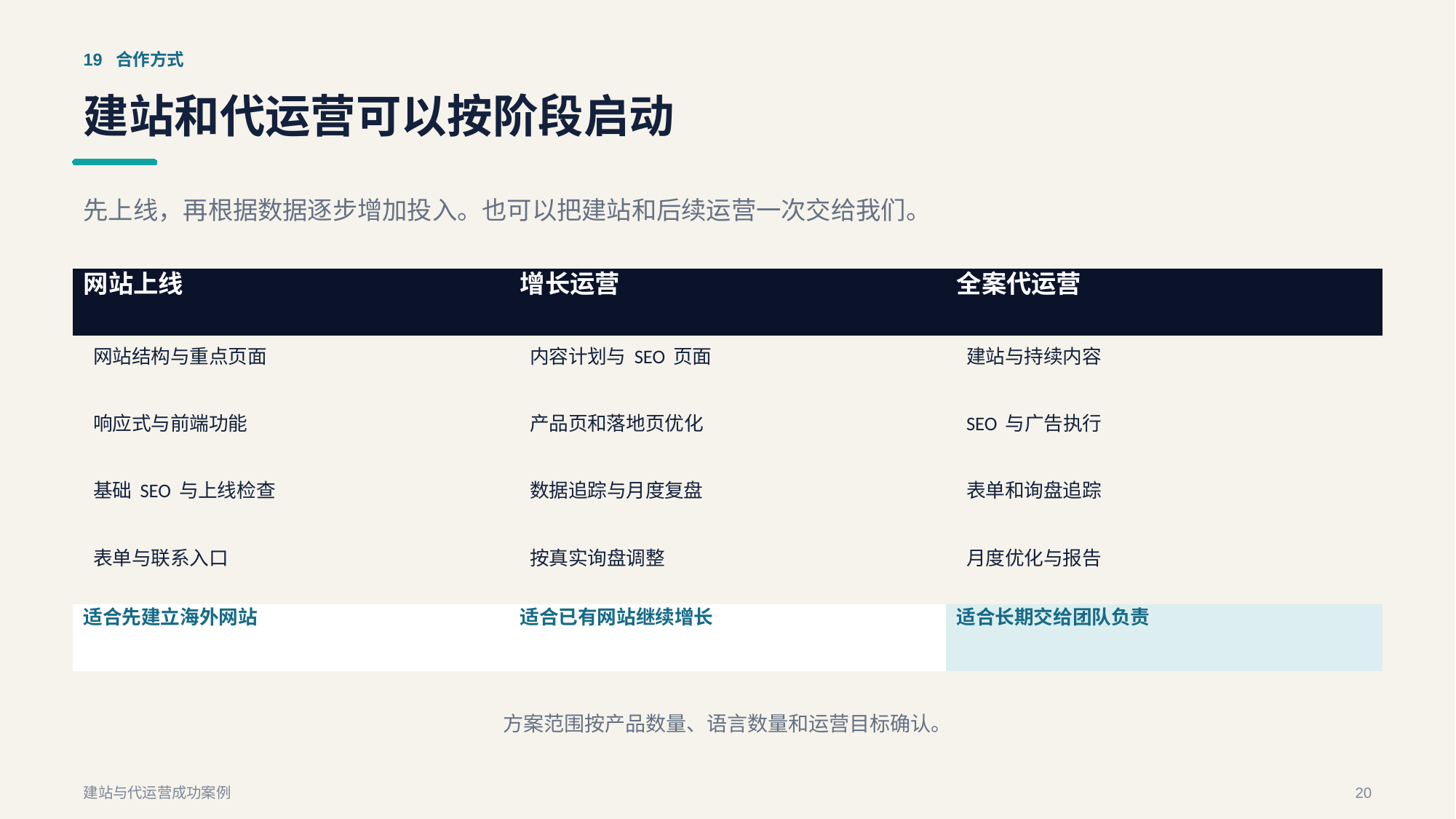

19  合作方式
建站和代运营可以按阶段启动

先上线，再根据数据逐步增加投入。也可以把建站和后续运营一次交给我们。
| 网站上线 | 增长运营 | 全案代运营 |
| --- | --- | --- |
| 网站结构与重点页面 | 内容计划与 SEO 页面 | 建站与持续内容 |
| 响应式与前端功能 | 产品页和落地页优化 | SEO 与广告执行 |
| 基础 SEO 与上线检查 | 数据追踪与月度复盘 | 表单和询盘追踪 |
| 表单与联系入口 | 按真实询盘调整 | 月度优化与报告 |
| 适合先建立海外网站 | 适合已有网站继续增长 | 适合长期交给团队负责 |
方案范围按产品数量、语言数量和运营目标确认。
建站与代运营成功案例
20